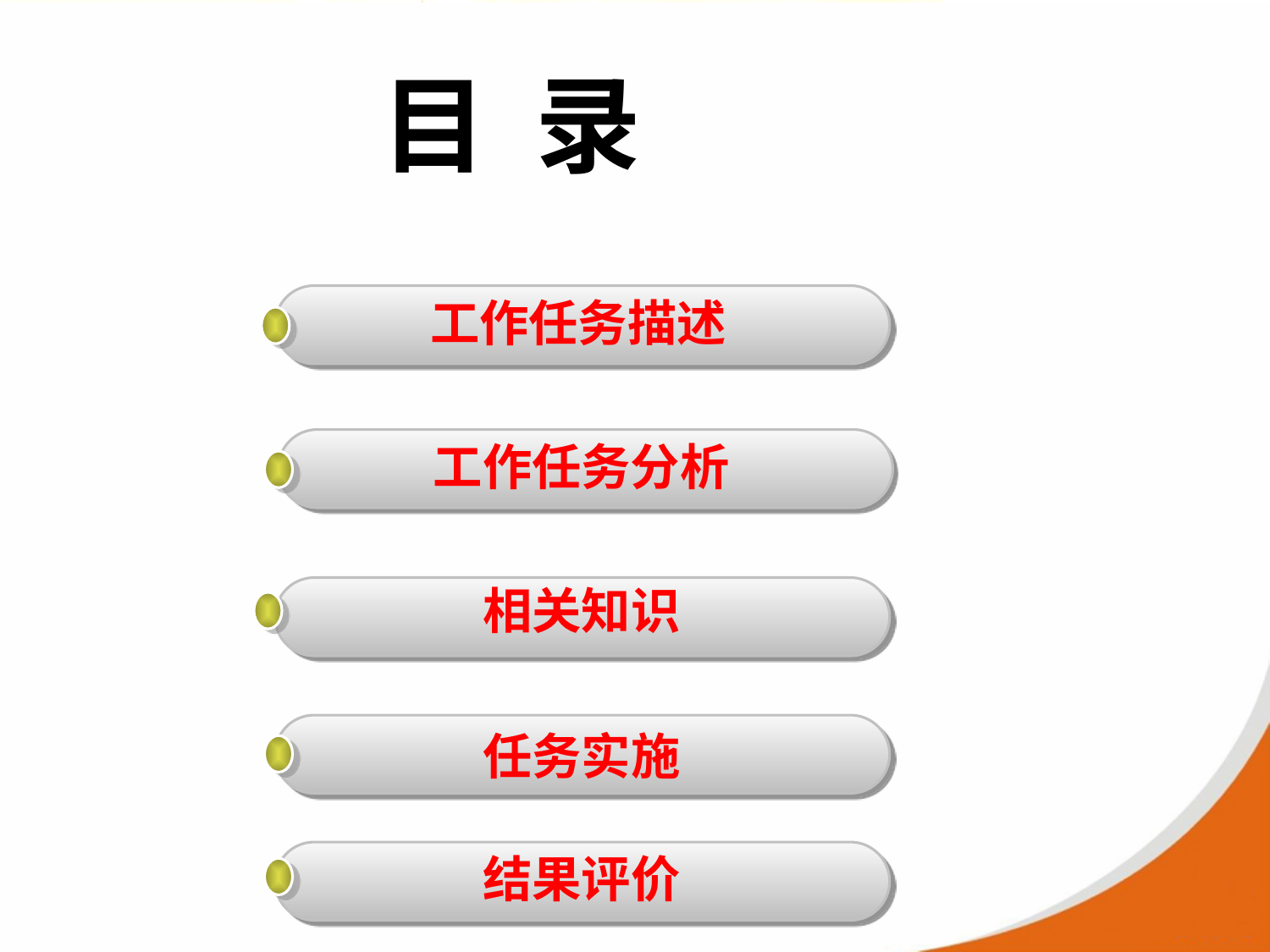

目  录
工作任务描述

工作任务分析

相关知识

任务实施

结果评价